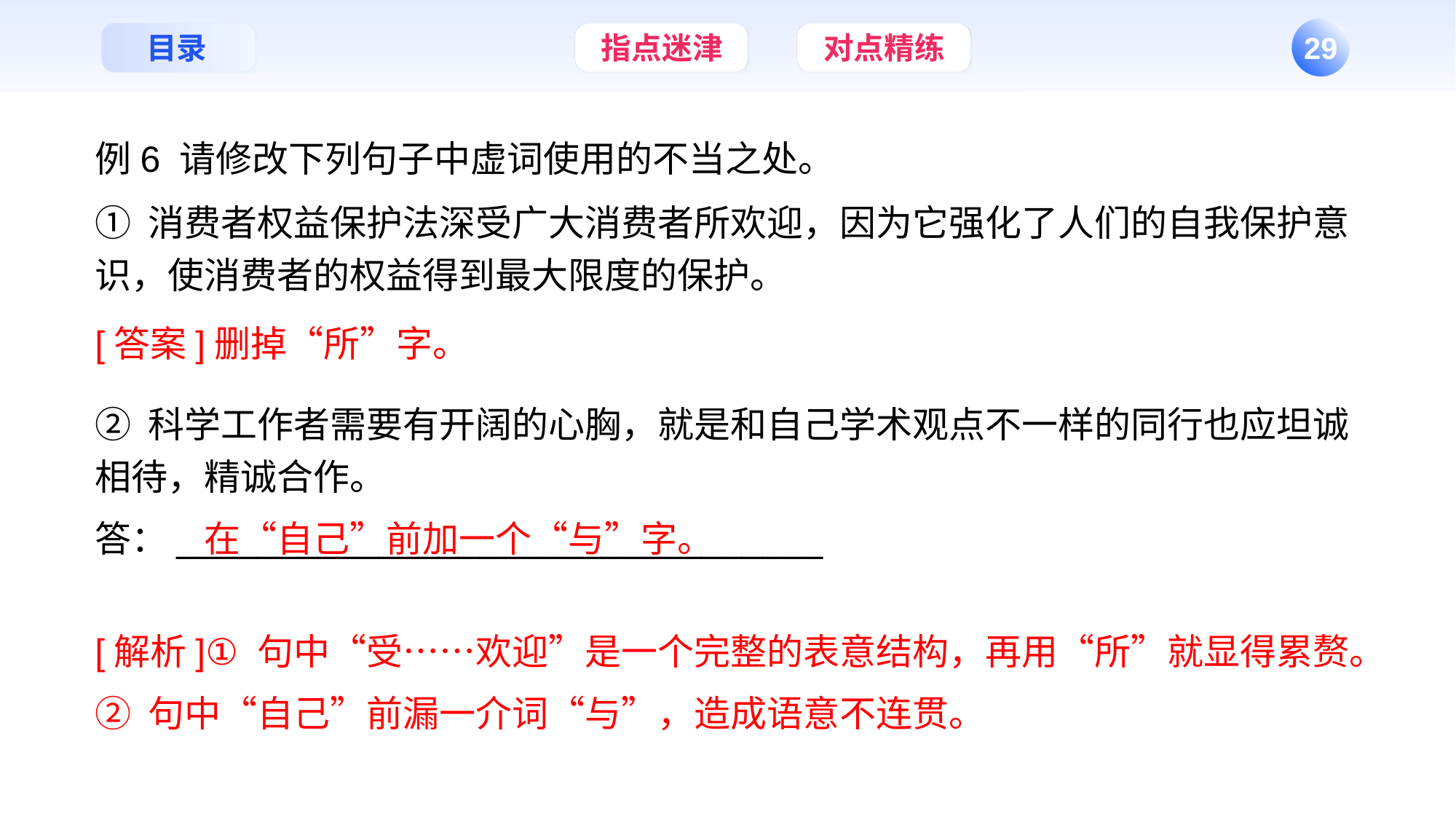

例6 请修改下列句子中虚词使用的不当之处。
① 消费者权益保护法深受广大消费者所欢迎，因为它强化了人们的自我保护意识，使消费者的权益得到最大限度的保护。
[答案]删掉“所”字。
② 科学工作者需要有开阔的心胸，就是和自己学术观点不一样的同行也应坦诚相待，精诚合作。
答：________________________________
在“自己”前加一个“与”字。
[解析]① 句中“受……欢迎”是一个完整的表意结构，再用“所”就显得累赘。
② 句中“自己”前漏一介词“与”，造成语意不连贯。